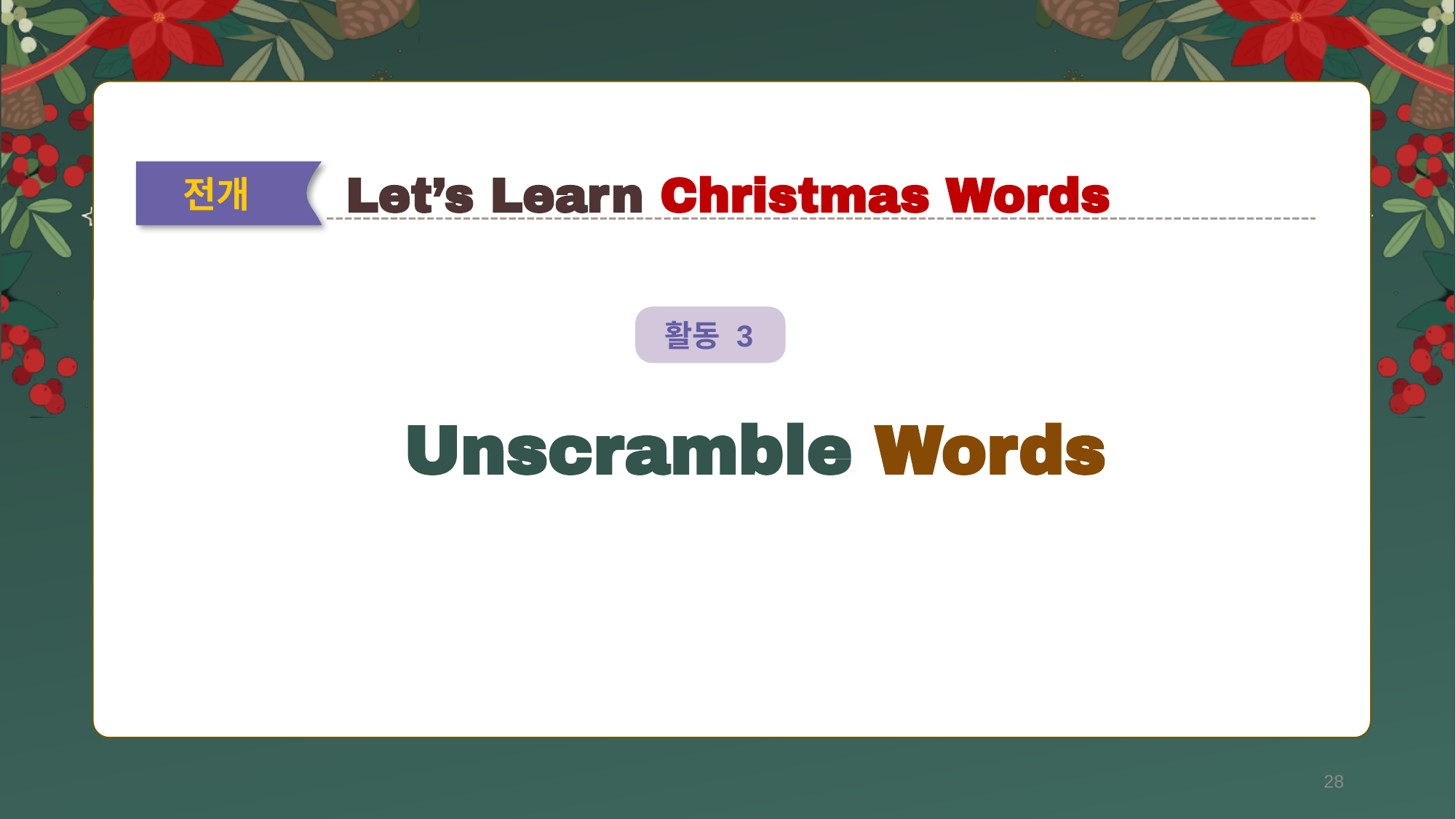

Let’s Learn Christmas Words

전개

활동 3
Unscramble Words